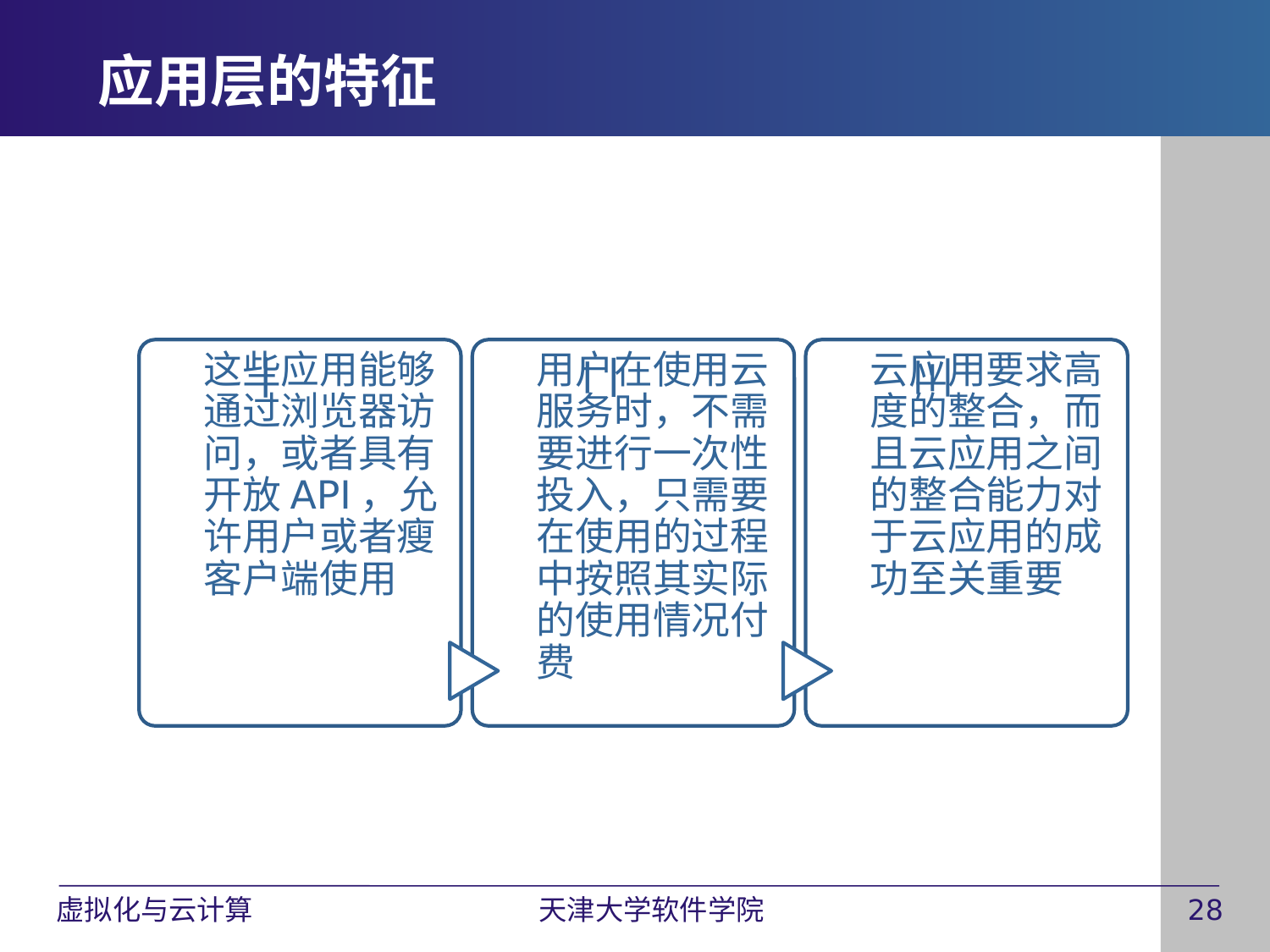

# 应用层的特征
一
这些应用能够通过浏览器访问，或者具有开放API，允许用户或者瘦客户端使用
二
用户在使用云服务时，不需要进行一次性投入，只需要在使用的过程中按照其实际的使用情况付费
三
云应用要求高度的整合，而且云应用之间的整合能力对于云应用的成功至关重要